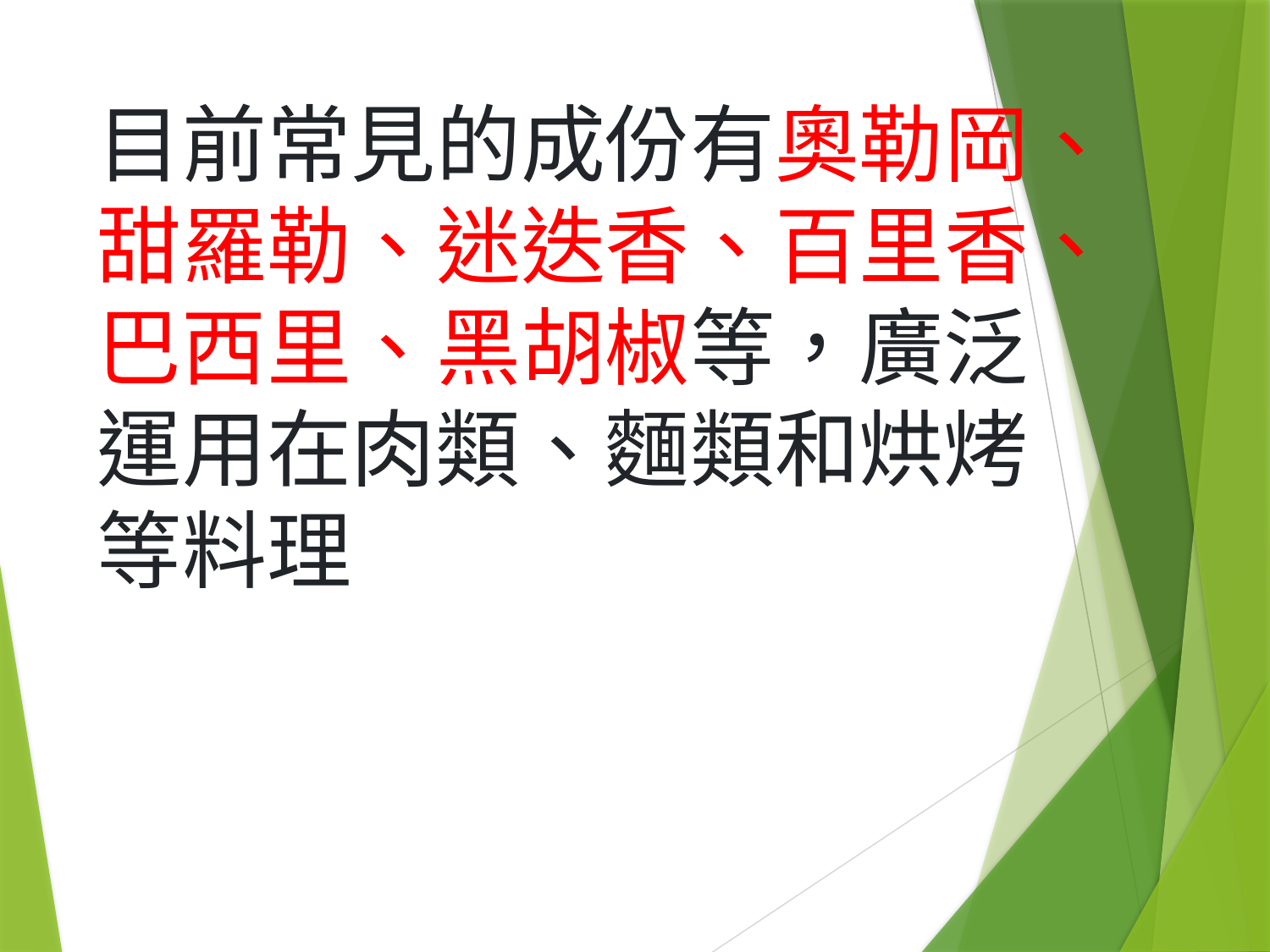

# 目前常見的成份有奧勒岡、甜羅勒、迷迭香、百里香、巴西里、黑胡椒等，廣泛運用在肉類、麵類和烘烤等料理